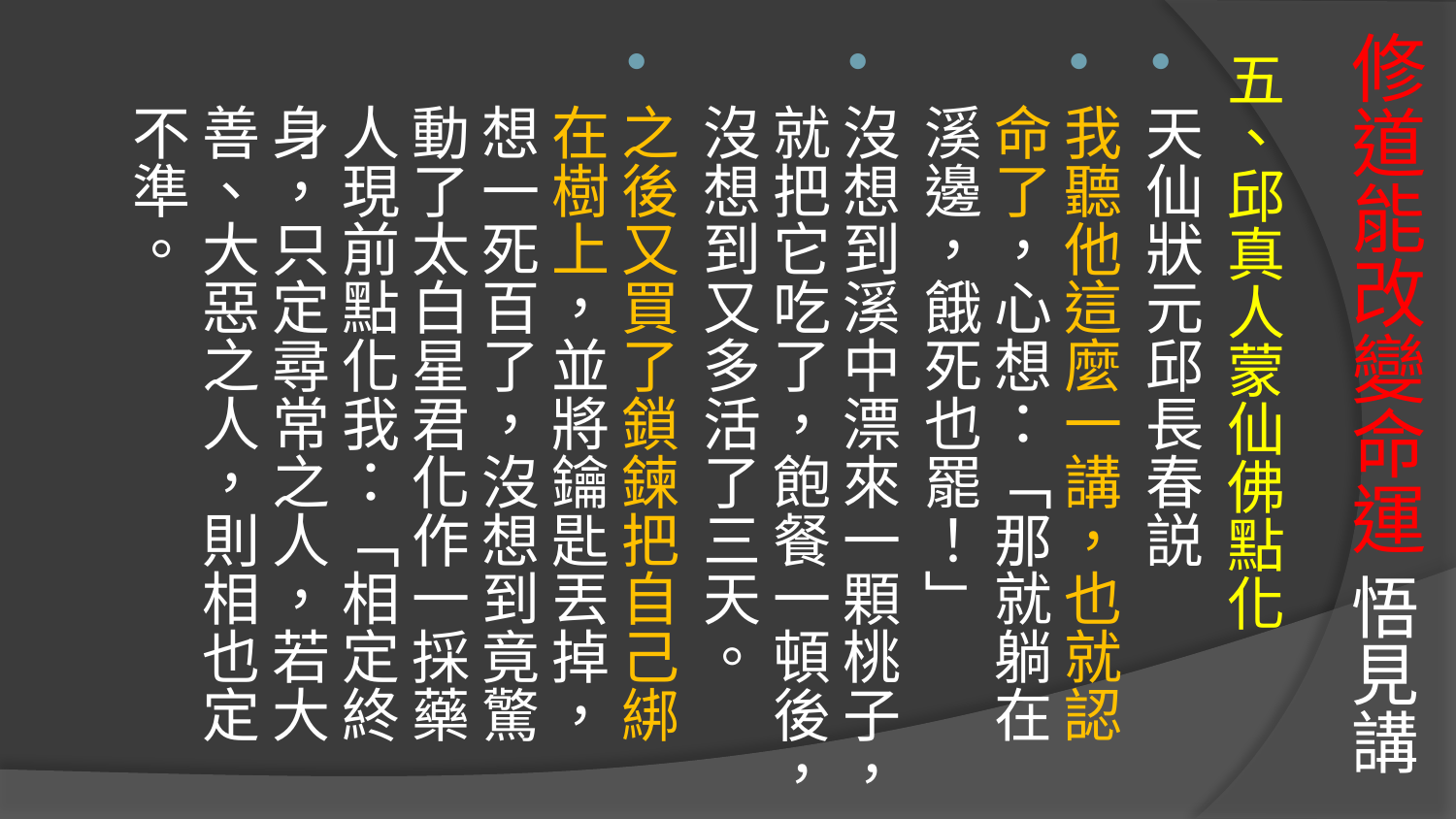

# 修道能改變命運 悟見講
五、邱真人蒙仙佛點化
天仙狀元邱長春説
我聽他這麼一講，也就認命了，心想：「那就躺在溪邊，餓死也罷！」
沒想到溪中漂來一顆桃子，就把它吃了，飽餐一頓後，沒想到又多活了三天。
之後又買了鎖鍊把自己綁在樹上，並將鑰匙丟掉，想一死百了，沒想到竟驚動了太白星君化作一採藥人現前點化我：「相定終身，只定尋常之人，若大善、大惡之人，則相也定不準。